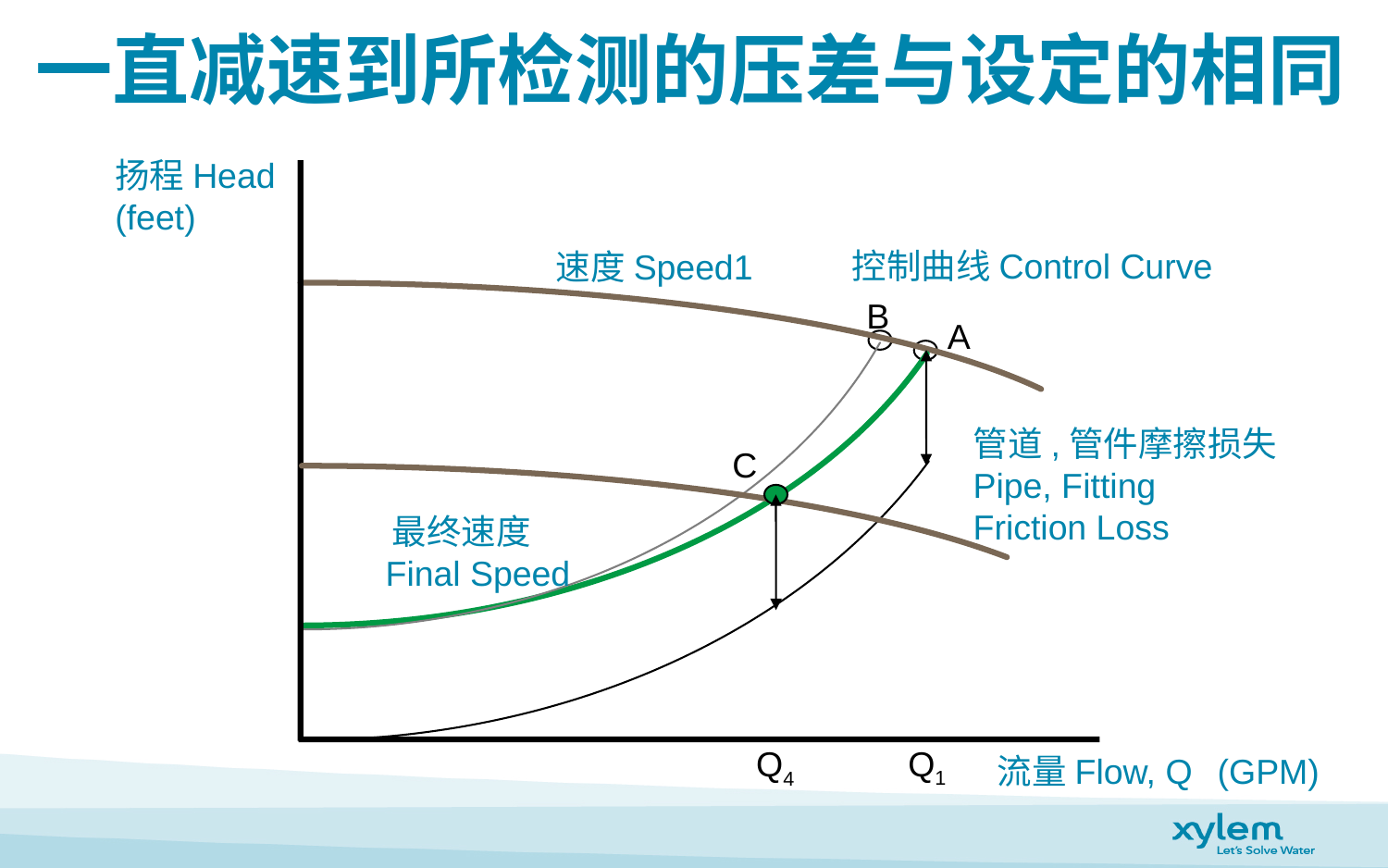

# 一直减速到所检测的压差与设定的相同
扬程Head
(feet)

控制曲线Control Curve
速度Speed1

B
A

管道,管件摩擦损失
Pipe, Fitting
Friction Loss
C

 最终速度
 Final Speed
Q1
Q4

流量Flow, Q
(GPM)